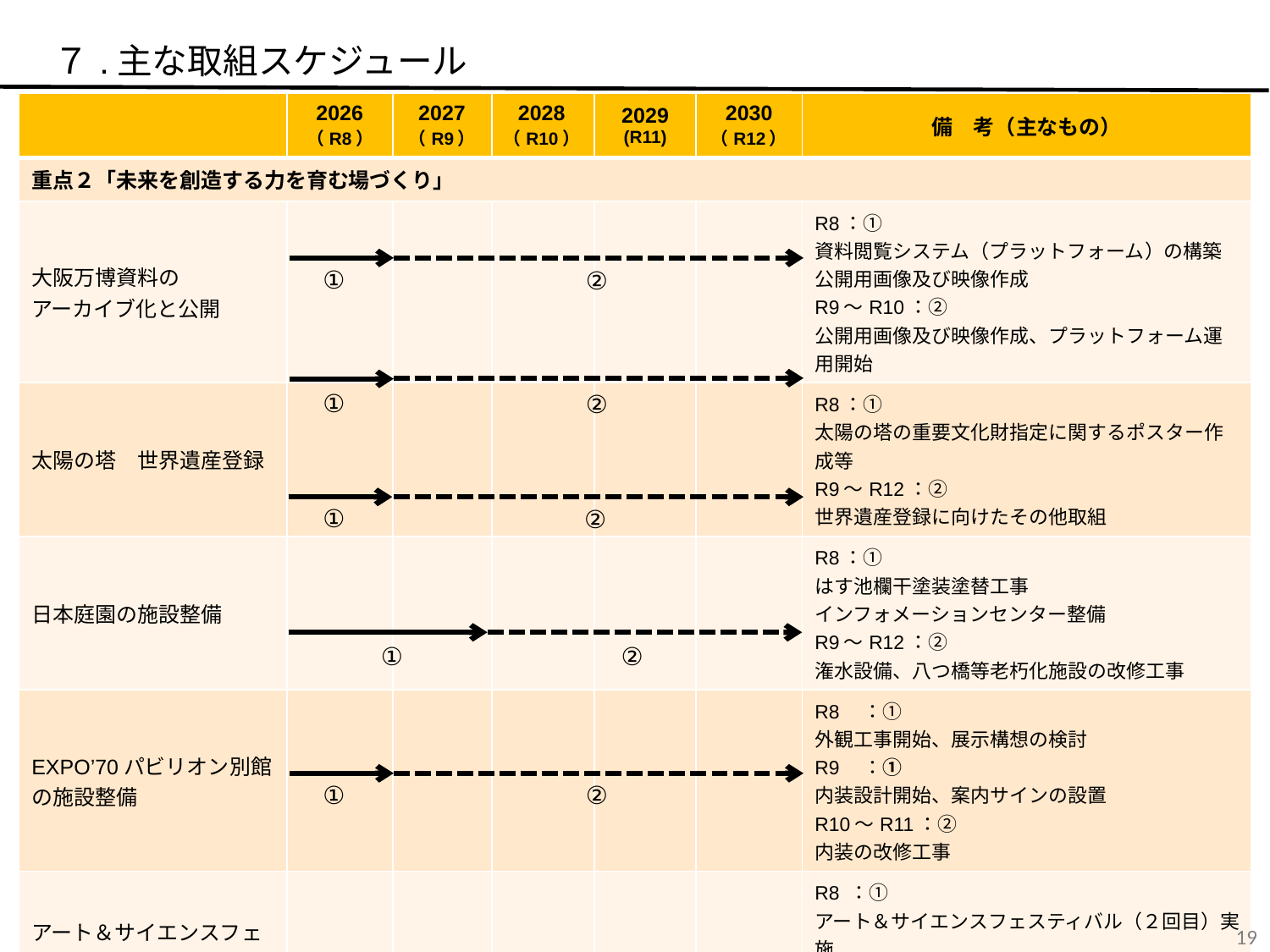

７.主な取組スケジュール
|  | 2026 （R8） | 2027 （R9） | 2028 （R10） | 2029 (R11) | 2030 （R12） | 備　考（主なもの） |
| --- | --- | --- | --- | --- | --- | --- |
| 重点２「未来を創造する力を育む場づくり」 |  |  |  |  |  |  |
| 大阪万博資料の アーカイブ化と公開 |  |  |  |  |  | R8：① 資料閲覧システム（プラットフォーム）の構築 公開用画像及び映像作成 R9～R10：② 公開用画像及び映像作成、プラットフォーム運用開始 |
| 太陽の塔　世界遺産登録 |  |  |  |  |  | R8：① 太陽の塔の重要文化財指定に関するポスター作成等 R9～R12：② 世界遺産登録に向けたその他取組 |
| 日本庭園の施設整備 |  |  |  |  |  | R8：① はす池欄干塗装塗替工事 インフォメーションセンター整備 R9～R12：② 潅水設備、八つ橋等老朽化施設の改修工事 |
| EXPO’70パビリオン別館の施設整備 |  |  |  |  |  | R8　：① 外観工事開始、展示構想の検討 R9　：① 内装設計開始、案内サインの設置 R10～R11：② 内装の改修工事 |
| アート＆サイエンスフェスティバルによる魅力発信 |  |  |  |  |  | R8 ：① アート＆サイエンスフェスティバル（２回目）実施 今後のイベントの実施可否を検討 R9～R12 ：② 来園者増に向けたイベント企画の検討 |
①
②
①
②
①
②
①
②
①
②
19